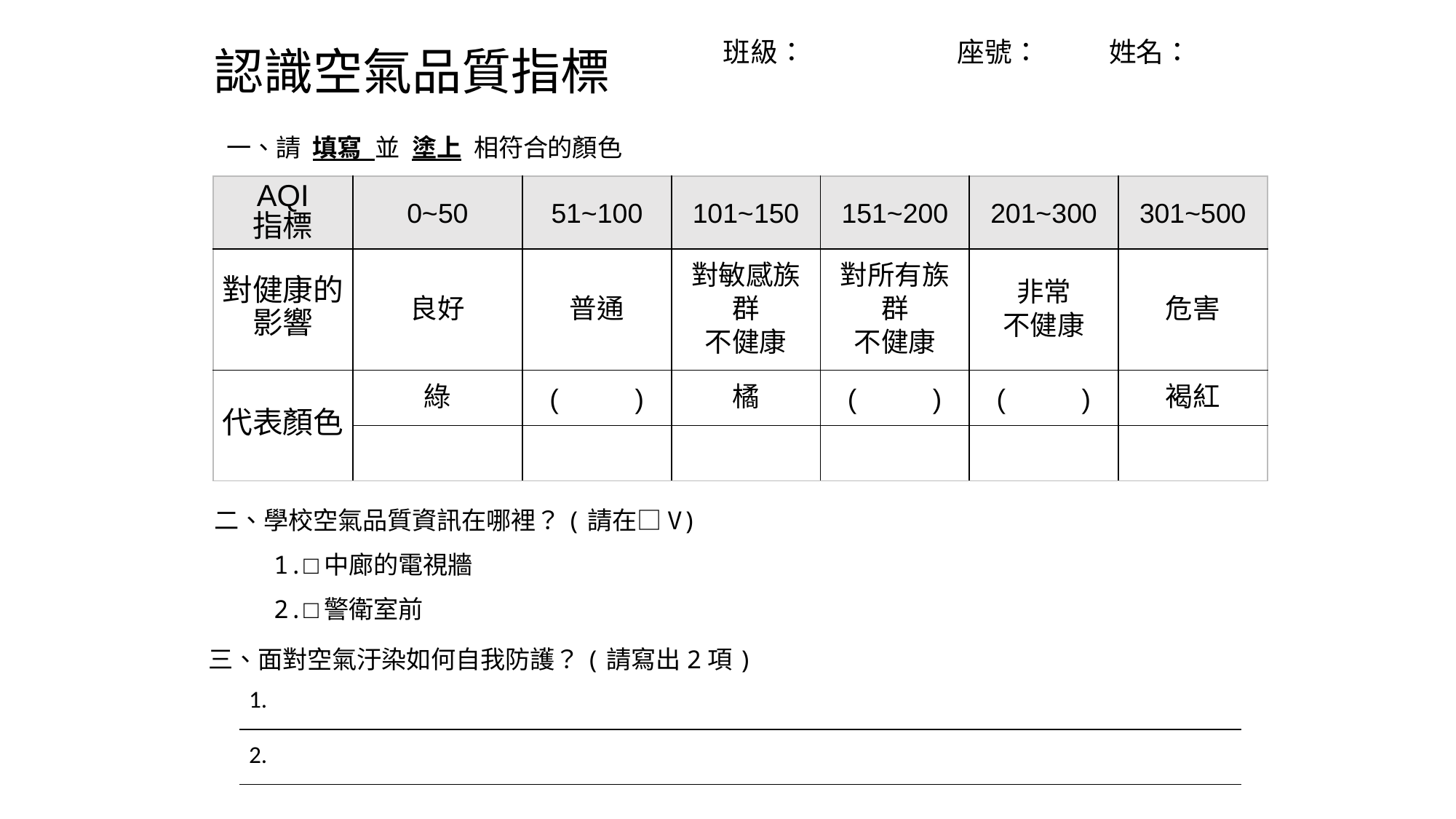

班級：           座號：     姓名：
# 認識空氣品質指標
一、請 填寫 並 塗上 相符合的顏色
| AQI 指標 | 0~50 | 51~100 | 101~150 | 151~200 | 201~300 | 301~500 |
| --- | --- | --- | --- | --- | --- | --- |
| 對健康的 影響 | 良好 | 普通 | 對敏感族群 不健康 | 對所有族群 不健康 | 非常 不健康 | 危害 |
| 代表顏色 | 綠 | ( ) | 橘 | ( ) | ( ) | 褐紅 |
|  |  |  |  |  |  |  |
二、學校空氣品質資訊在哪裡？(請在□V)
    1.□中廊的電視牆
    2.□警衛室前
三、面對空氣汙染如何自我防護？(請寫出2項)
| 1. |
| --- |
| 2. |